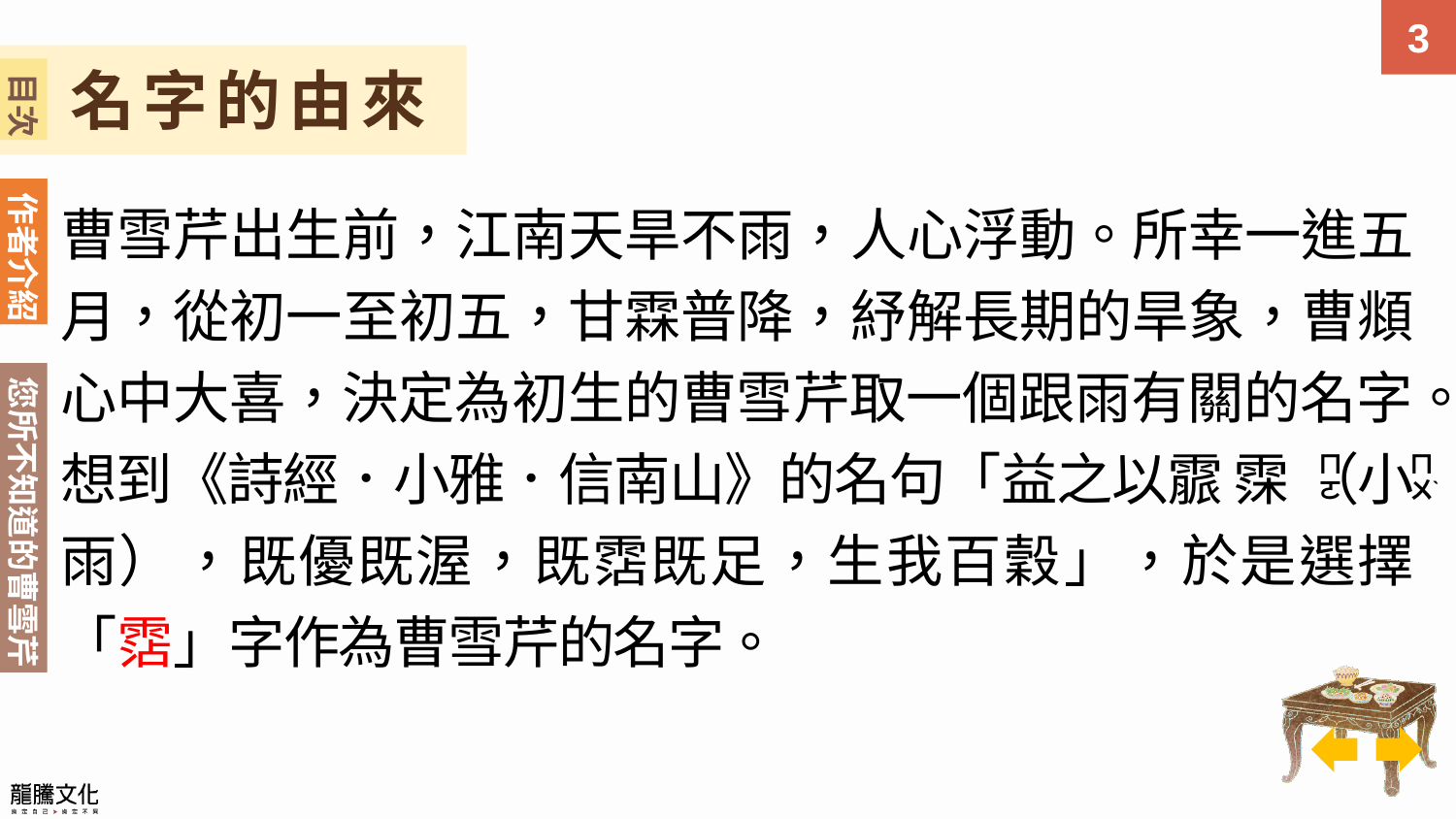

名字的由來
目次
作者介紹
曹雪芹出生前，江南天旱不雨，人心浮動。所幸一進五月，從初一至初五，甘霖普降，紓解長期的旱象，曹頫心中大喜，決定為初生的曹雪芹取一個跟雨有關的名字。想到《詩經．小雅．信南山》的名句「益之以霢 霂 （小雨），既優既渥，既霑既足，生我百穀」，於是選擇「霑」字作為曹雪芹的名字。
您所不知道的曹雪芹
ˋ
ㄇ
ㄛ
ˋ
ㄇ
ㄨ